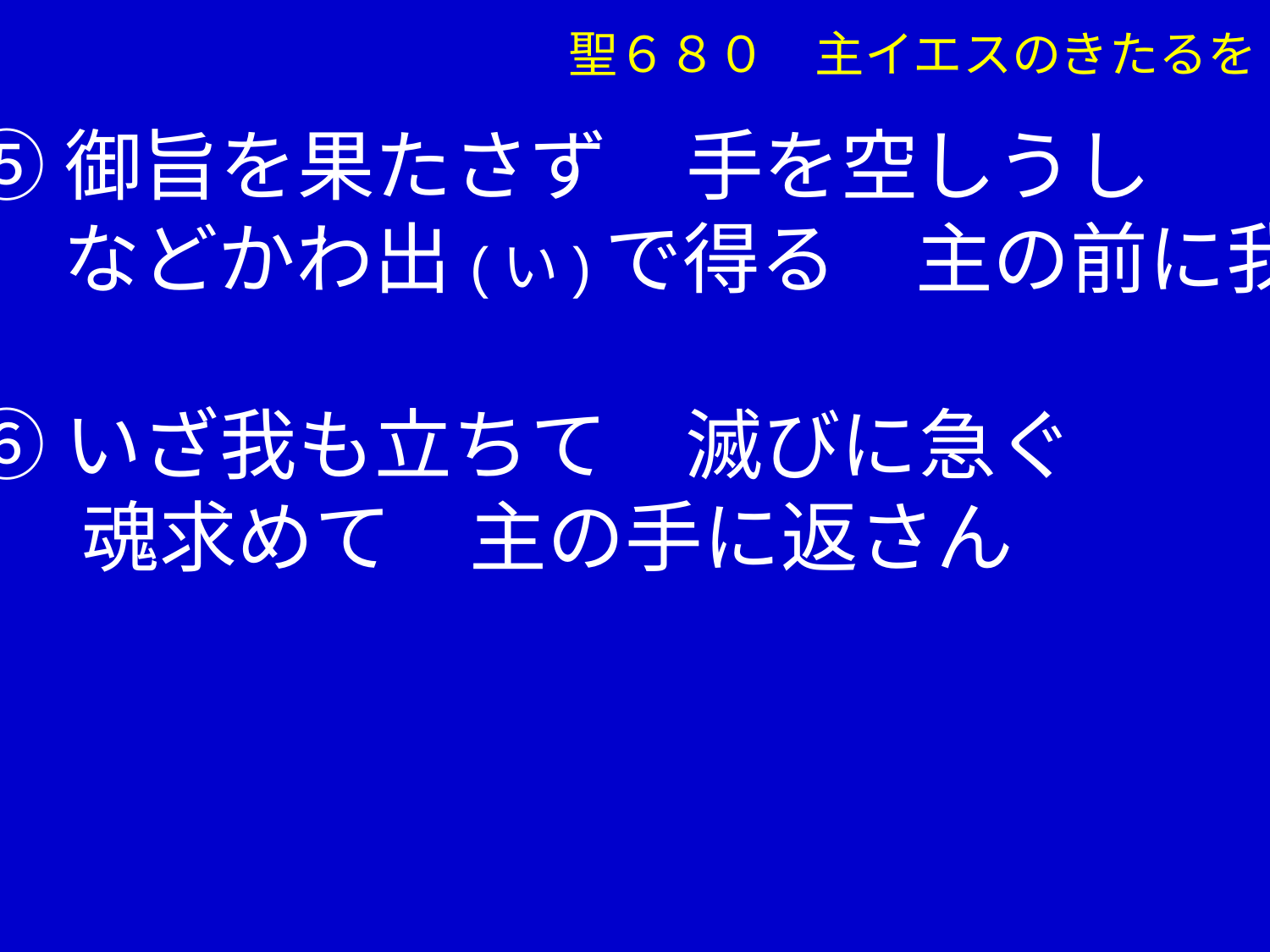

聖６８０　主イエスのきたるを
⑤御旨を果たさず　手を空しうし
　 などかわ出(い)で得る　主の前に我

⑥いざ我も立ちて　滅びに急ぐ
 　魂求めて　主の手に返さん